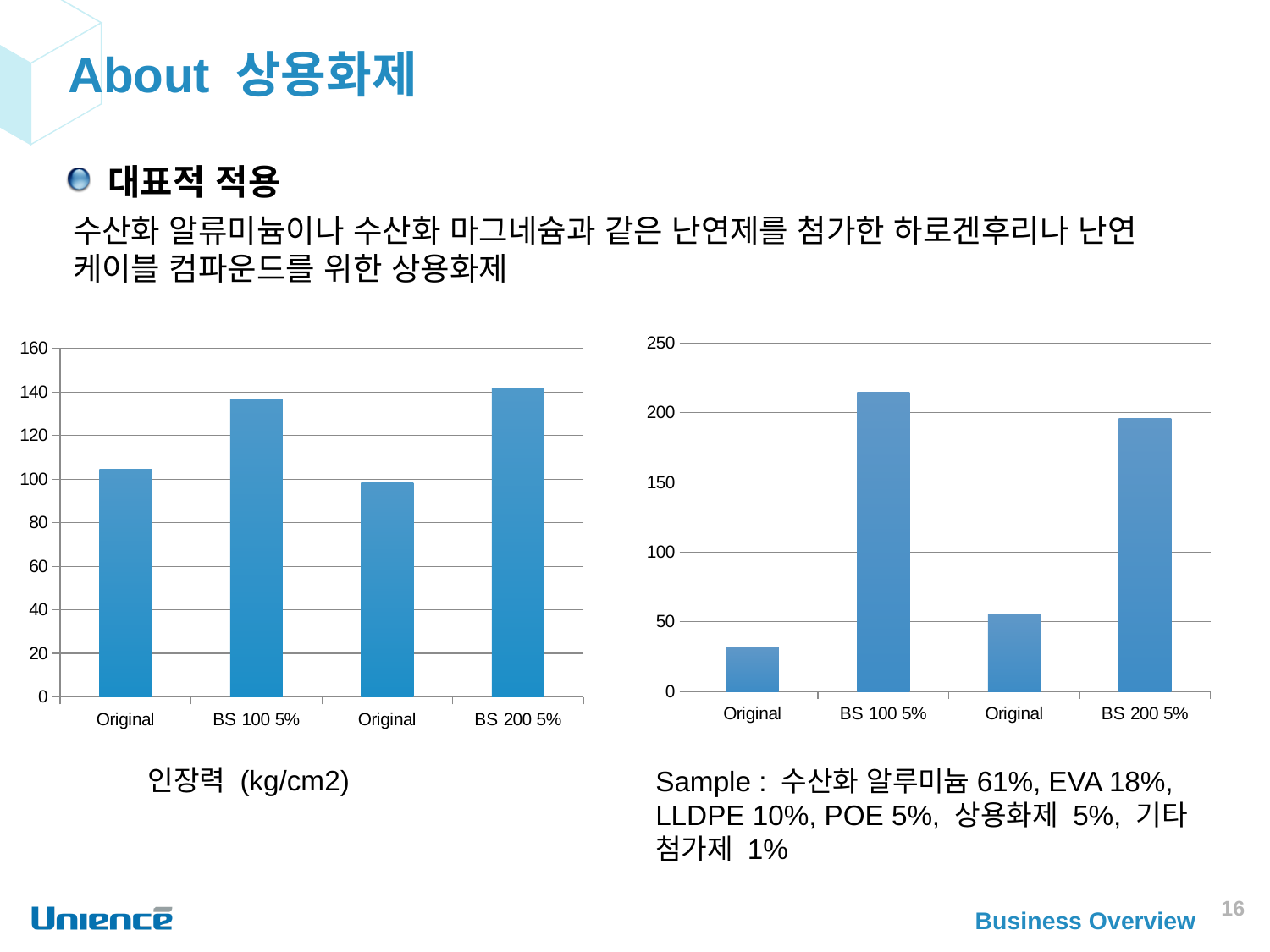

About 상용화제
 대표적 적용
수산화 알류미늄이나 수산화 마그네슘과 같은 난연제를 첨가한 하로겐후리나 난연 케이블 컴파운드를 위한 상용화제

### Chart

| Category |  |
|---|---|
| Original | 31.8 |
| BS 100 5% | 214.7 |
| Original | 55.0 |
| BS 200 5% | 196.0 |

### Chart

| Category |  |
|---|---|
| Original | 104.33 |
| BS 100 5% | 136.3 |
| Original | 98.4 |
| BS 200 5% | 141.3 |
인장력 (kg/cm2)
Sample : 수산화 알루미늄61%, EVA 18%, LLDPE 10%, POE 5%, 상용화제 5%, 기타 첨가제 1%
16
Business Overview